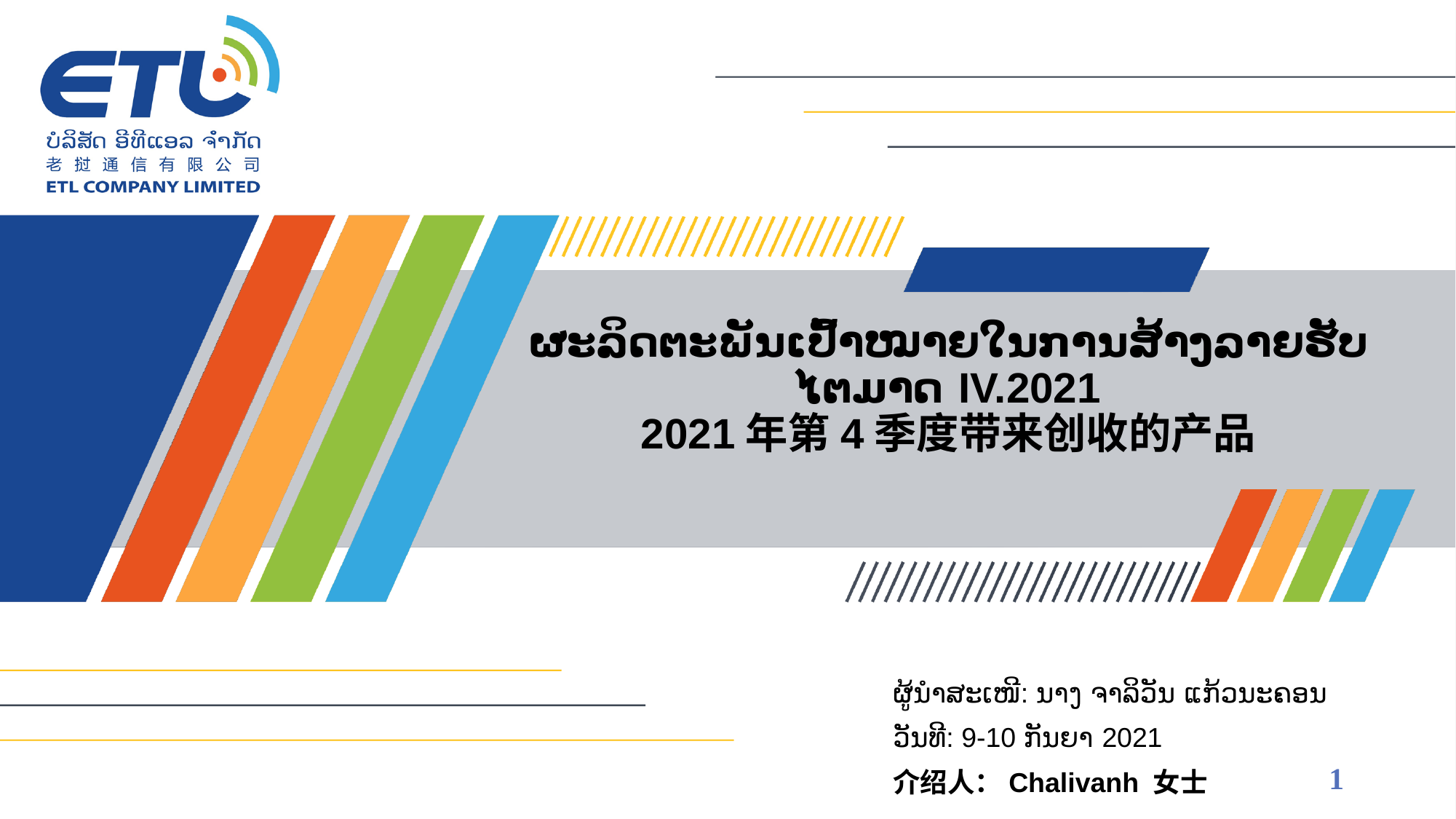

# ຜະລິດຕະພັນເປົ້າໝາຍໃນການສ້າງລາຍຮັບ ໄຕມາດ IV.2021 2021年第4季度带来创收的产品
ຜູ້ນຳສະເໜີ: ນາງ ຈາລິວັນ ແກ້ວນະຄອນ
ວັນທີ: 9-10 ກັນຍາ 2021
介绍人：Chalivanh 女士
1